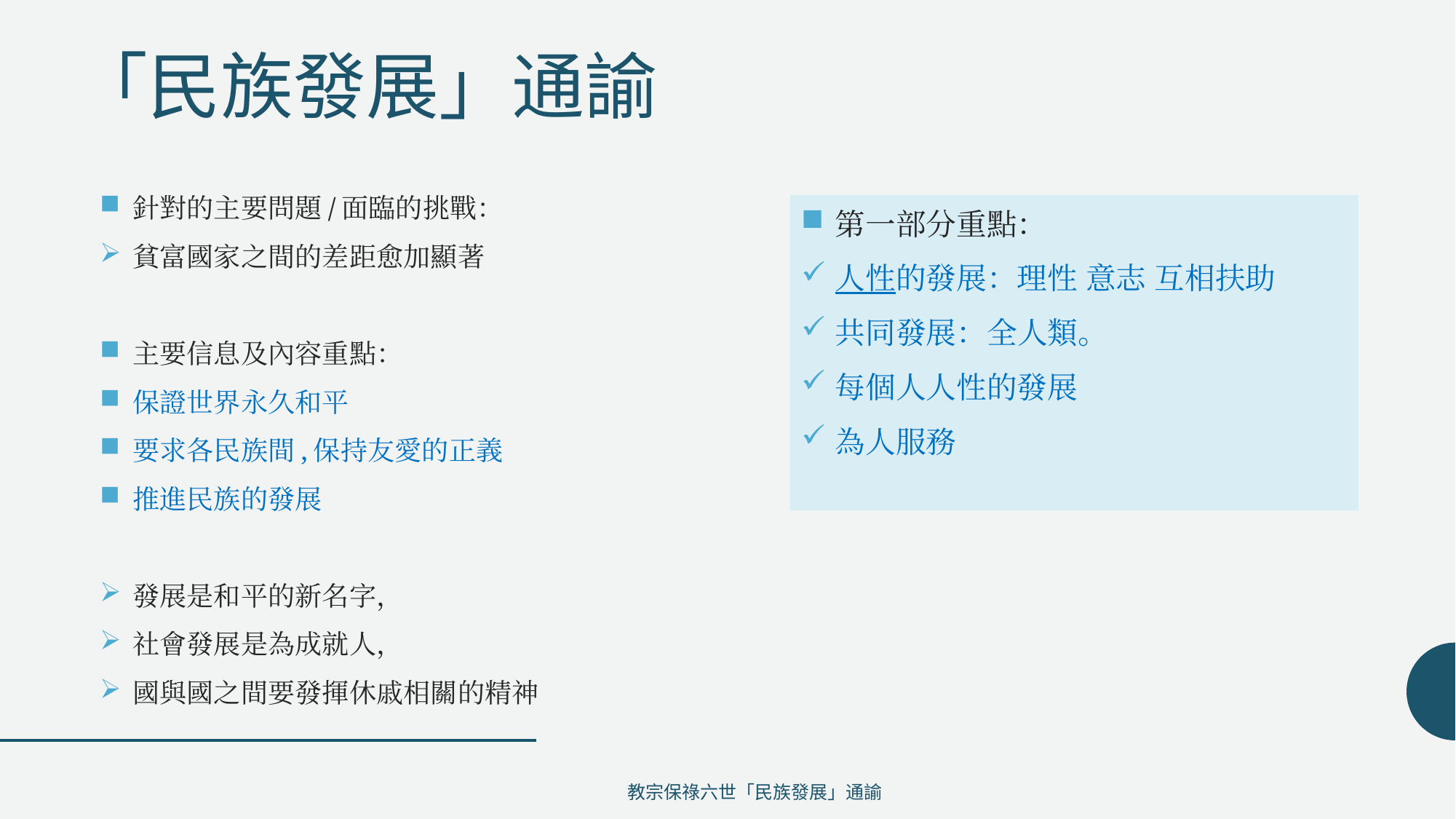

# 「民族發展」通諭
針對的主要問題/面臨的挑戰：
貧富國家之間的差距愈加顯著

主要信息及內容重點：
保證世界永久和平
要求各民族間,保持友愛的正義
推進民族的發展

發展是和平的新名字，
社會發展是為成就人，
國與國之間要發揮休戚相關的精神

第一部分重點：
人性的發展：理性 意志 互相扶助
共同發展：全人類。
每個人人性的發展
為人服務

教宗保祿六世「民族發展」通諭